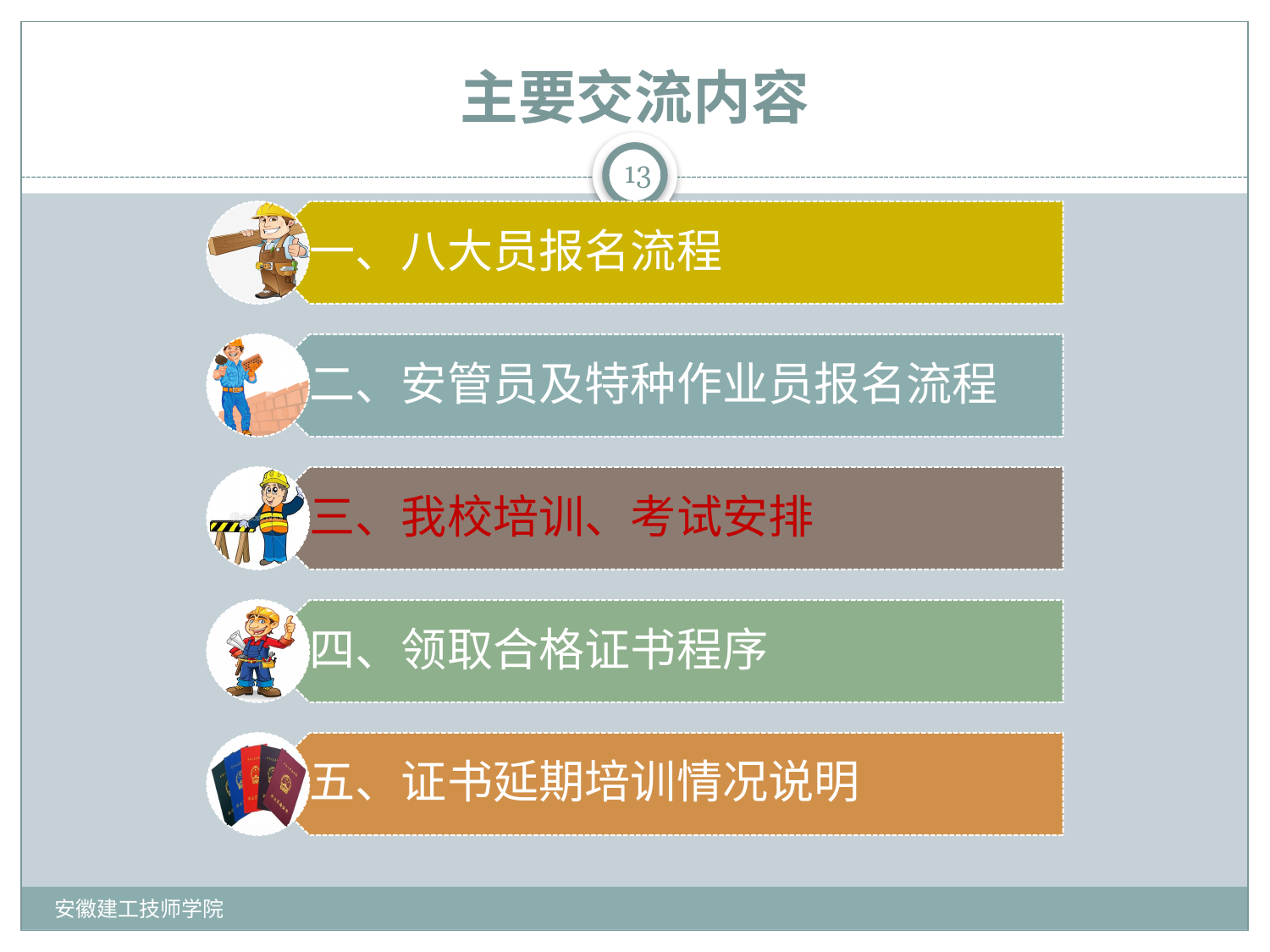

# 主要交流内容
13
一、八大员报名流程
二、安管员及特种作业员报名流程
三、我校培训、考试安排
四、领取合格证书程序
五、证书延期培训情况说明
安徽建工技师学院